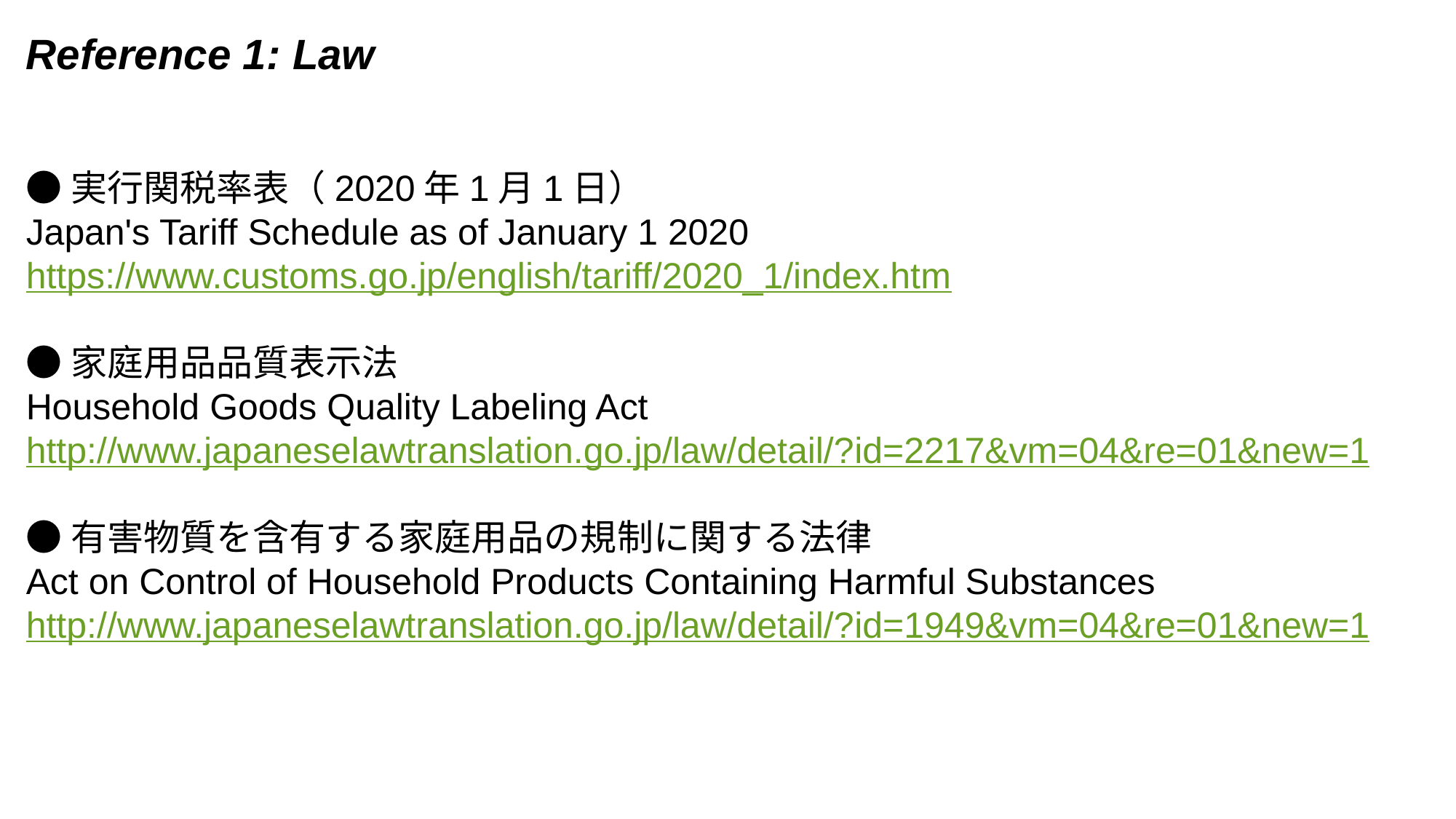

Reference 1: Law

●実行関税率表（2020年1月1日）
Japan's Tariff Schedule as of January 1 2020
https://www.customs.go.jp/english/tariff/2020_1/index.htm

●家庭用品品質表示法
Household Goods Quality Labeling Act
http://www.japaneselawtranslation.go.jp/law/detail/?id=2217&vm=04&re=01&new=1

●有害物質を含有する家庭用品の規制に関する法律
Act on Control of Household Products Containing Harmful Substances
http://www.japaneselawtranslation.go.jp/law/detail/?id=1949&vm=04&re=01&new=1